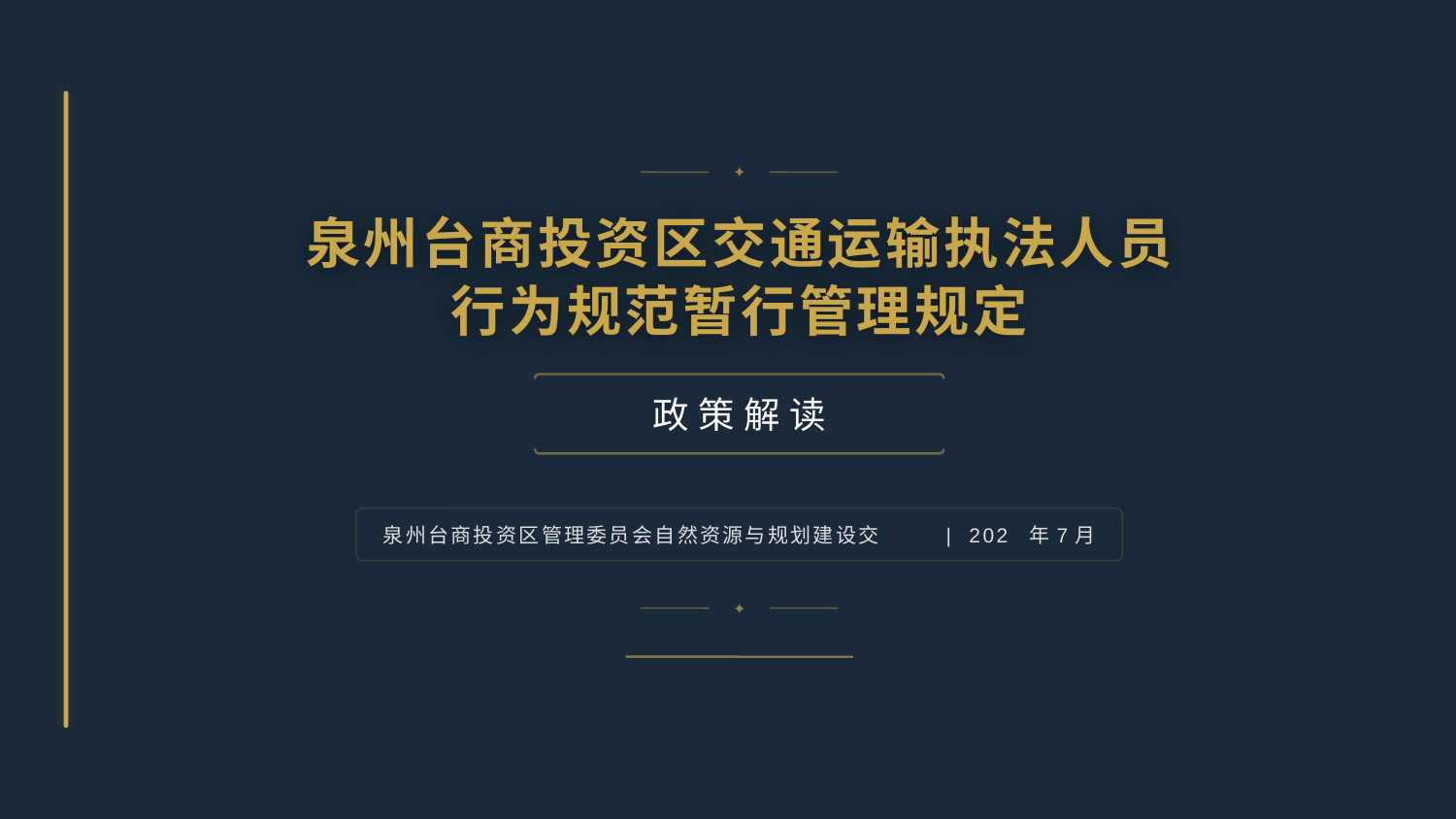

✦
泉州台商投资区交通运输执法人员
行为规范暂行管理规定

政策解读

泉州台商投资区管理委员会自然资源与规划建设交通局  |  2026年7月
✦